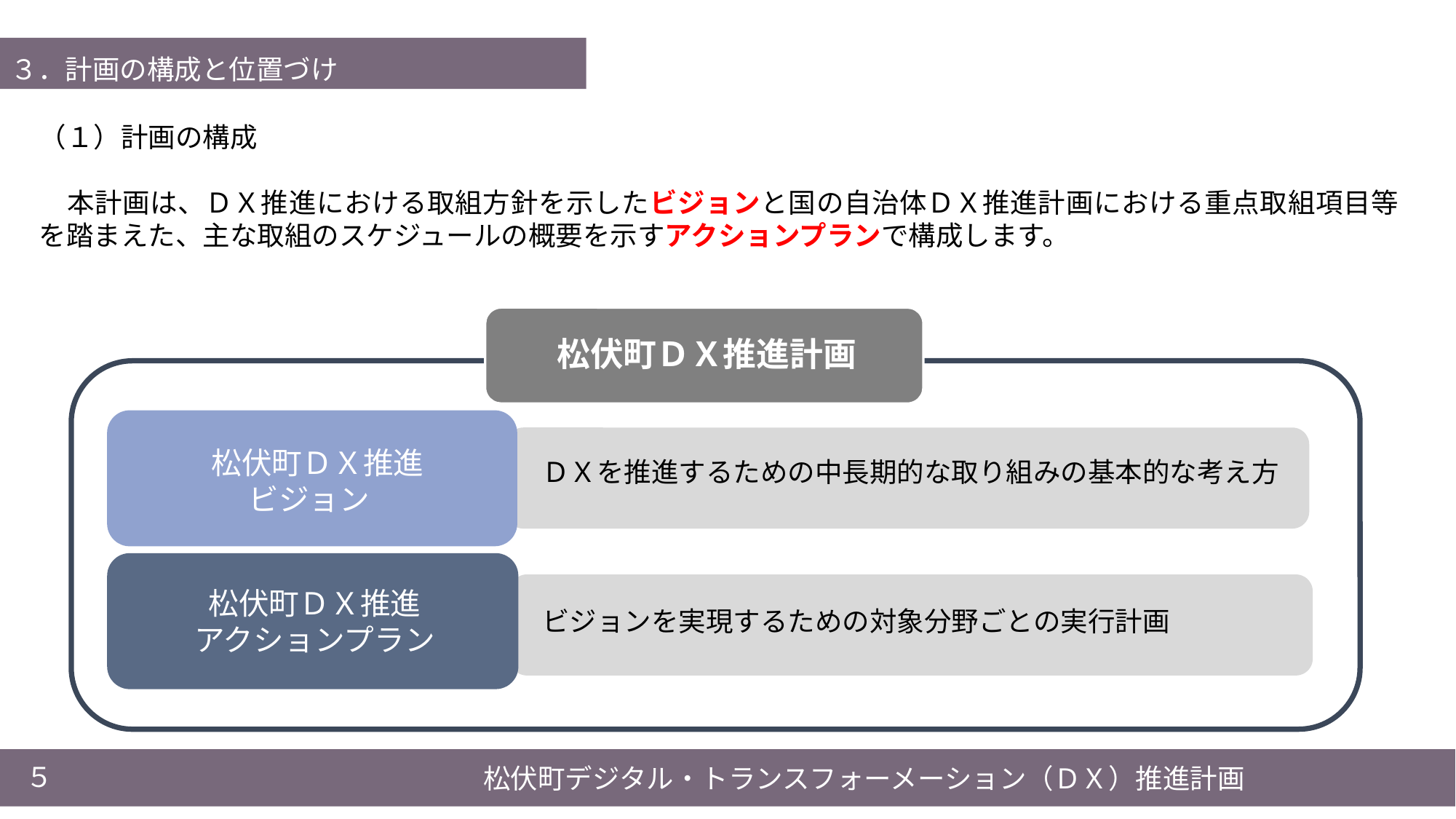

３．計画の構成と位置づけ
（１）計画の構成

　本計画は、ＤＸ推進における取組方針を示したビジョンと国の自治体ＤＸ推進計画における重点取組項目等を踏まえた、主な取組のスケジュールの概要を示すアクションプランで構成します。
松伏町ＤＸ推進計画

松伏町ＤＸ推進
　 ビジョン
ＤＸを推進するための中長期的な取り組みの基本的な考え方

 松伏町ＤＸ推進
アクションプラン
ビジョンを実現するための対象分野ごとの実行計画
５